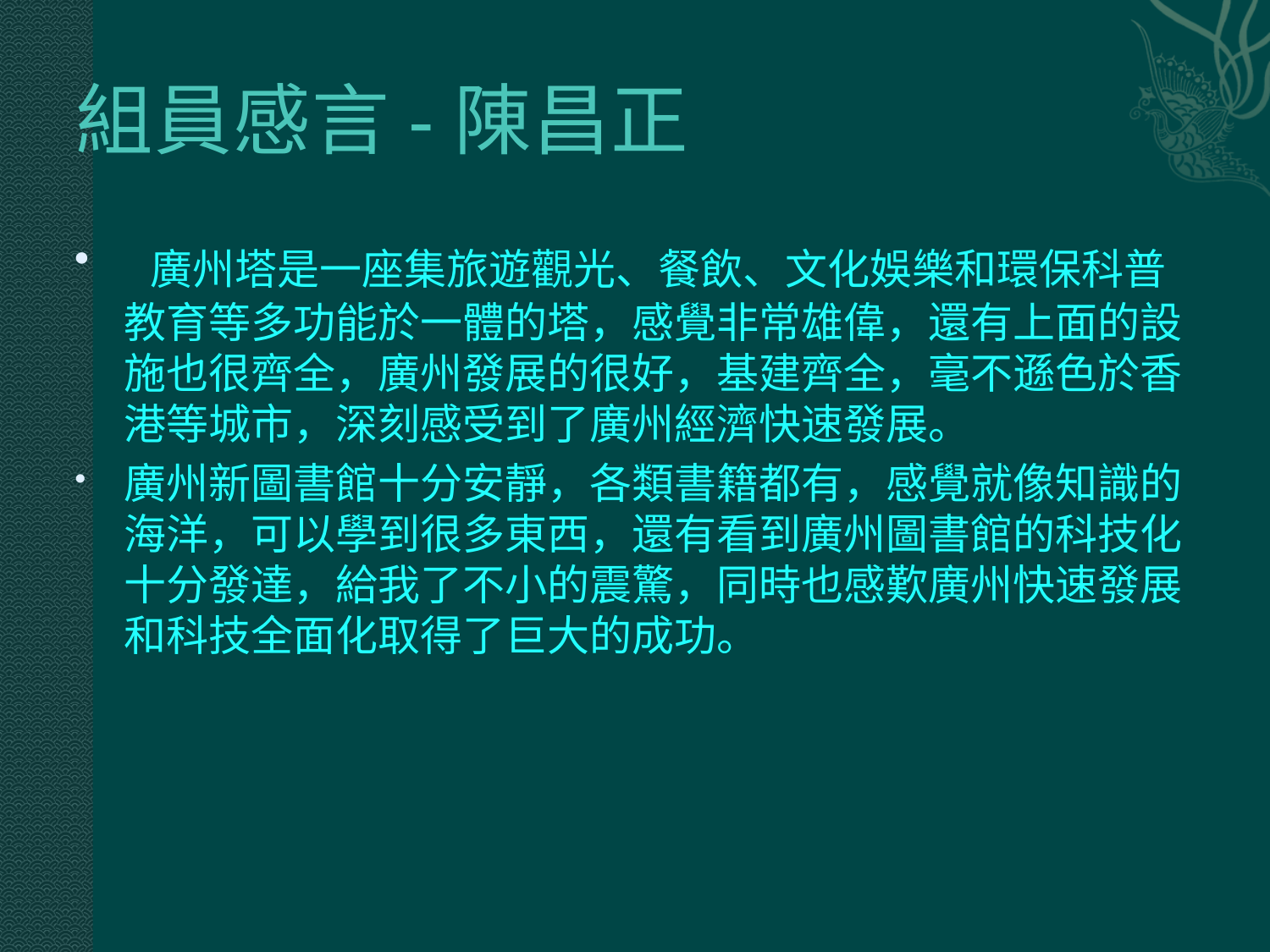

# 組員感言-陳昌正
 廣州塔是一座集旅遊觀光、餐飲、文化娛樂和環保科普教育等多功能於一體的塔，感覺非常雄偉，還有上面的設施也很齊全，廣州發展的很好，基建齊全，毫不遜色於香港等城市，深刻感受到了廣州經濟快速發展。
廣州新圖書館十分安靜，各類書籍都有，感覺就像知識的海洋，可以學到很多東西，還有看到廣州圖書館的科技化十分發達，給我了不小的震驚，同時也感歎廣州快速發展和科技全面化取得了巨大的成功。